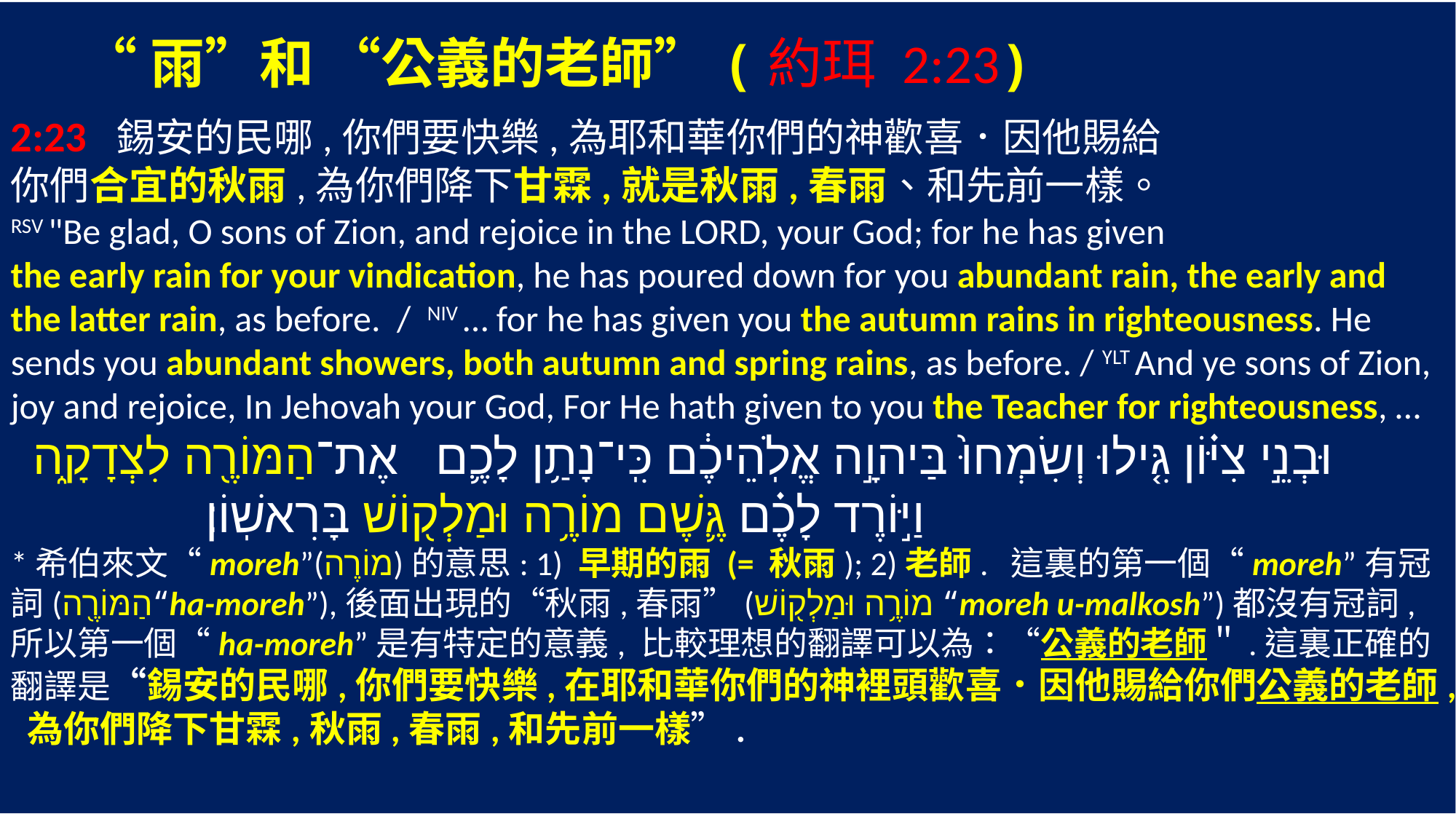

“雨”和 “公義的老師”(約珥 2:23)

2:23  錫安的民哪,你們要快樂,為耶和華你們的神歡喜．因他賜給
你們合宜的秋雨,為你們降下甘霖,就是秋雨,春雨、和先前一樣。
RSV "Be glad, O sons of Zion, and rejoice in the LORD, your God; for he has given
the early rain for your vindication, he has poured down for you abundant rain, the early and the latter rain, as before.  /  NIV … for he has given you the autumn rains in righteousness. He sends you abundant showers, both autumn and spring rains, as before. / YLT And ye sons of Zion, joy and rejoice, In Jehovah your God, For He hath given to you the Teacher for righteousness, …
  אֶת־הַמּוֹרֶ֖ה לִצְדָקָ֑ה   ‎וּבְנֵ֣י צִיּ֗וֹן גִּ֤ילוּ וְשִׂמְחוּ֙ בַּיהוָ֣ה אֱלֹֽהֵיכֶ֔ם כִּֽי־נָתַ֥ן לָכֶ֛ם
וַיּ֣וֹרֶד לָכֶ֗ם גֶּ֛שֶׁם מוֹרֶ֥ה וּמַלְק֖וֹשׁ בָּרִאשֽׁוֹן׃
*希伯來文“moreh”(מוֹרֶה)的意思: 1) 早期的雨 (= 秋雨); 2)老師.  這裏的第一個“moreh”有冠詞(הַמּוֹרֶ֖ה“ha-moreh”),後面出現的“秋雨,春雨”(מוֹרֶ֥ה וּמַלְק֖וֹשׁ “moreh u-malkosh”)都沒有冠詞,所以第一個“ha-moreh”是有特定的意義, 比較理想的翻譯可以為：“公義的老師＂.這裏正確的翻譯是“錫安的民哪,你們要快樂,在耶和華你們的神裡頭歡喜．因他賜給你們公義的老師, 為你們降下甘霖,秋雨,春雨,和先前一樣”.